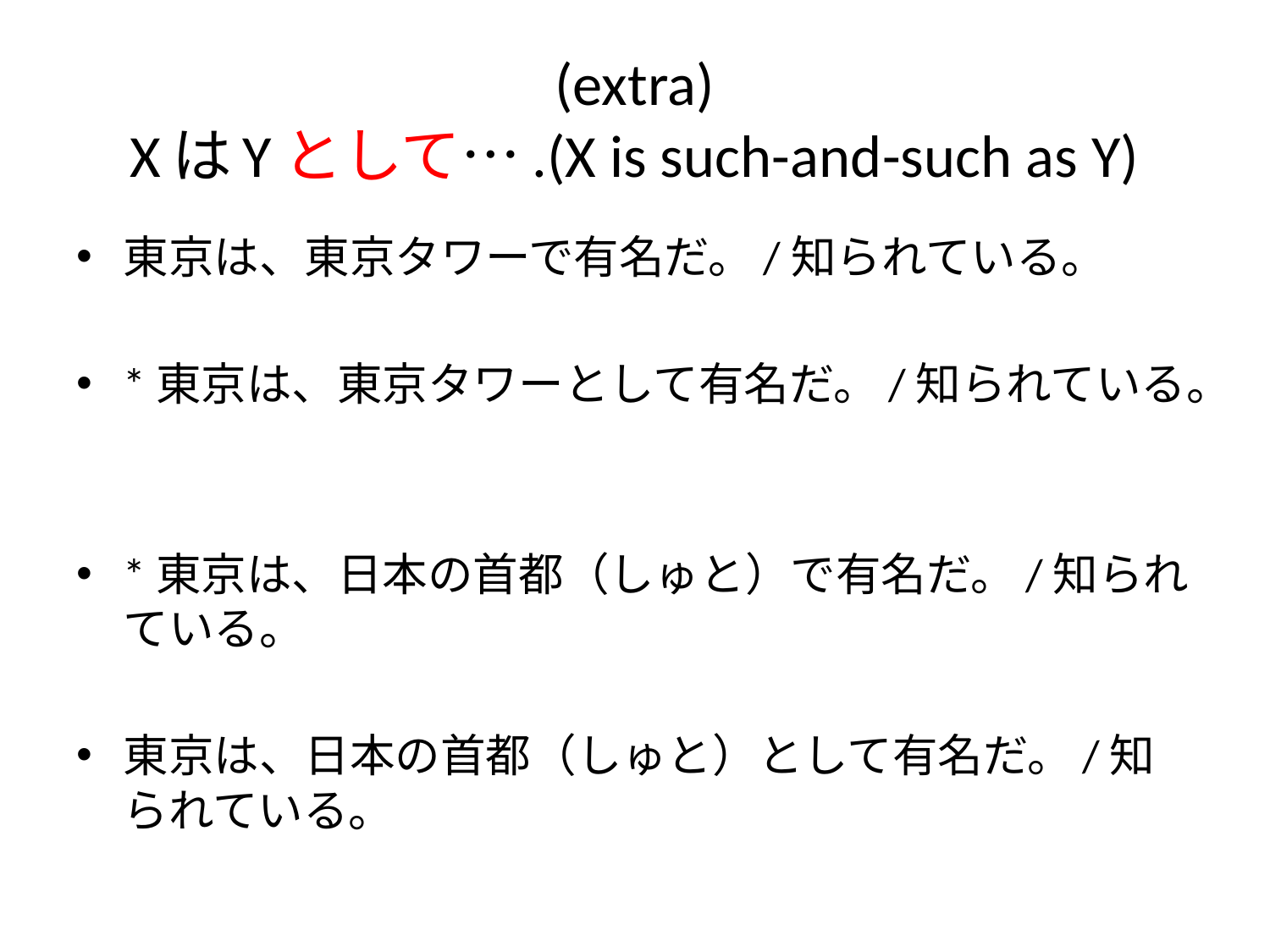

# (extra) XはYとして….(X is such-and-such as Y)
東京は、東京タワーで有名だ。/知られている。

*東京は、東京タワーとして有名だ。/知られている。

*東京は、日本の首都（しゅと）で有名だ。/知られている。

東京は、日本の首都（しゅと）として有名だ。/知られている。